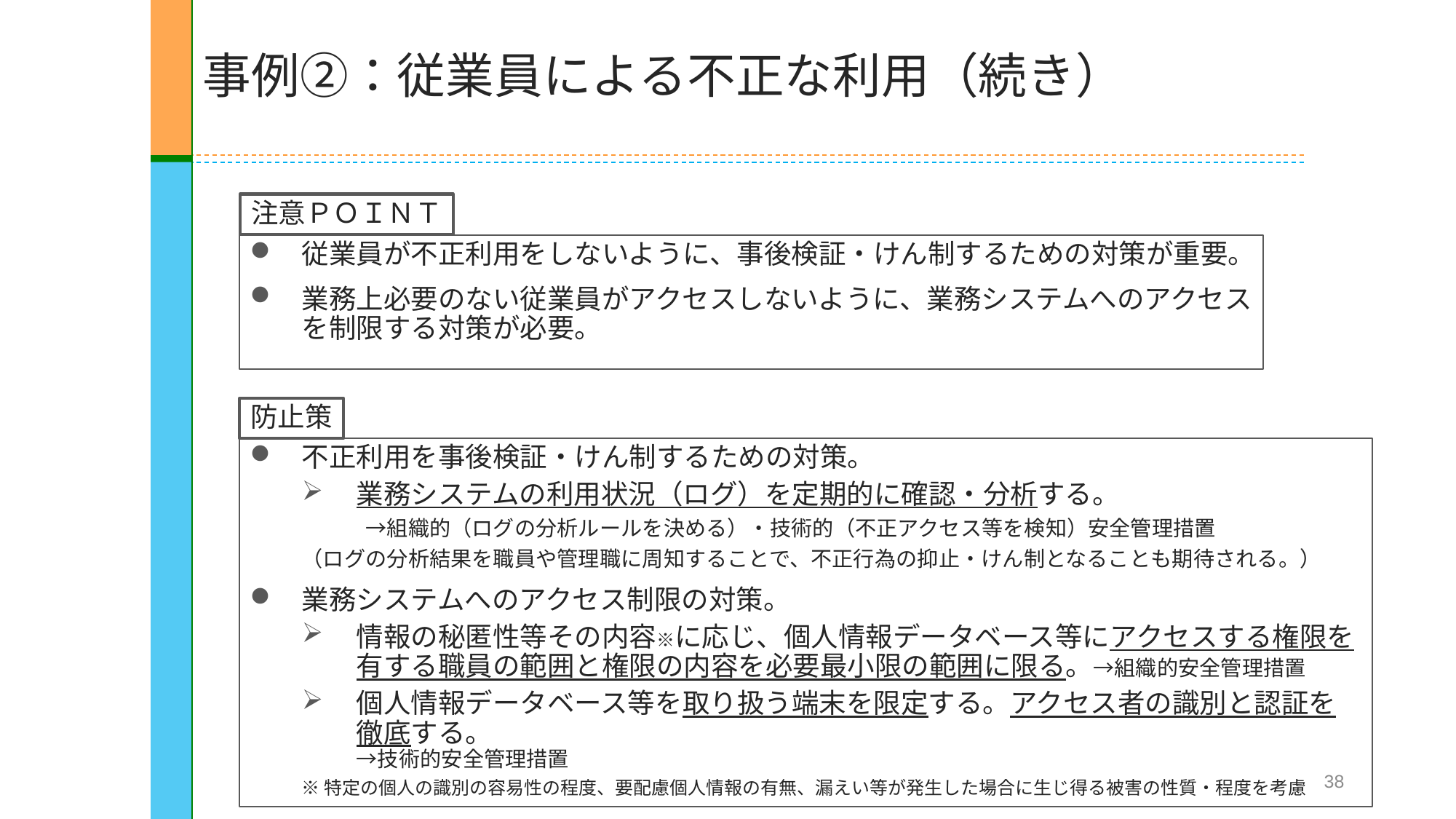

事例②：従業員による不正な利用（続き）

注意ＰＯＩＮＴ
従業員が不正利用をしないように、事後検証・けん制するための対策が重要。
業務上必要のない従業員がアクセスしないように、業務システムへのアクセスを制限する対策が必要。
防止策
不正利用を事後検証・けん制するための対策。
業務システムの利用状況（ログ）を定期的に確認・分析する。
　　　→組織的（ログの分析ルールを決める）・技術的（不正アクセス等を検知）安全管理措置
（ログの分析結果を職員や管理職に周知することで、不正行為の抑止・けん制となることも期待される。）
業務システムへのアクセス制限の対策。
情報の秘匿性等その内容※に応じ、個人情報データベース等にアクセスする権限を有する職員の範囲と権限の内容を必要最小限の範囲に限る。→組織的安全管理措置
個人情報データベース等を取り扱う端末を限定する。アクセス者の識別と認証を徹底する。
→技術的安全管理措置
※特定の個人の識別の容易性の程度、要配慮個人情報の有無、漏えい等が発生した場合に生じ得る被害の性質・程度を考慮
38